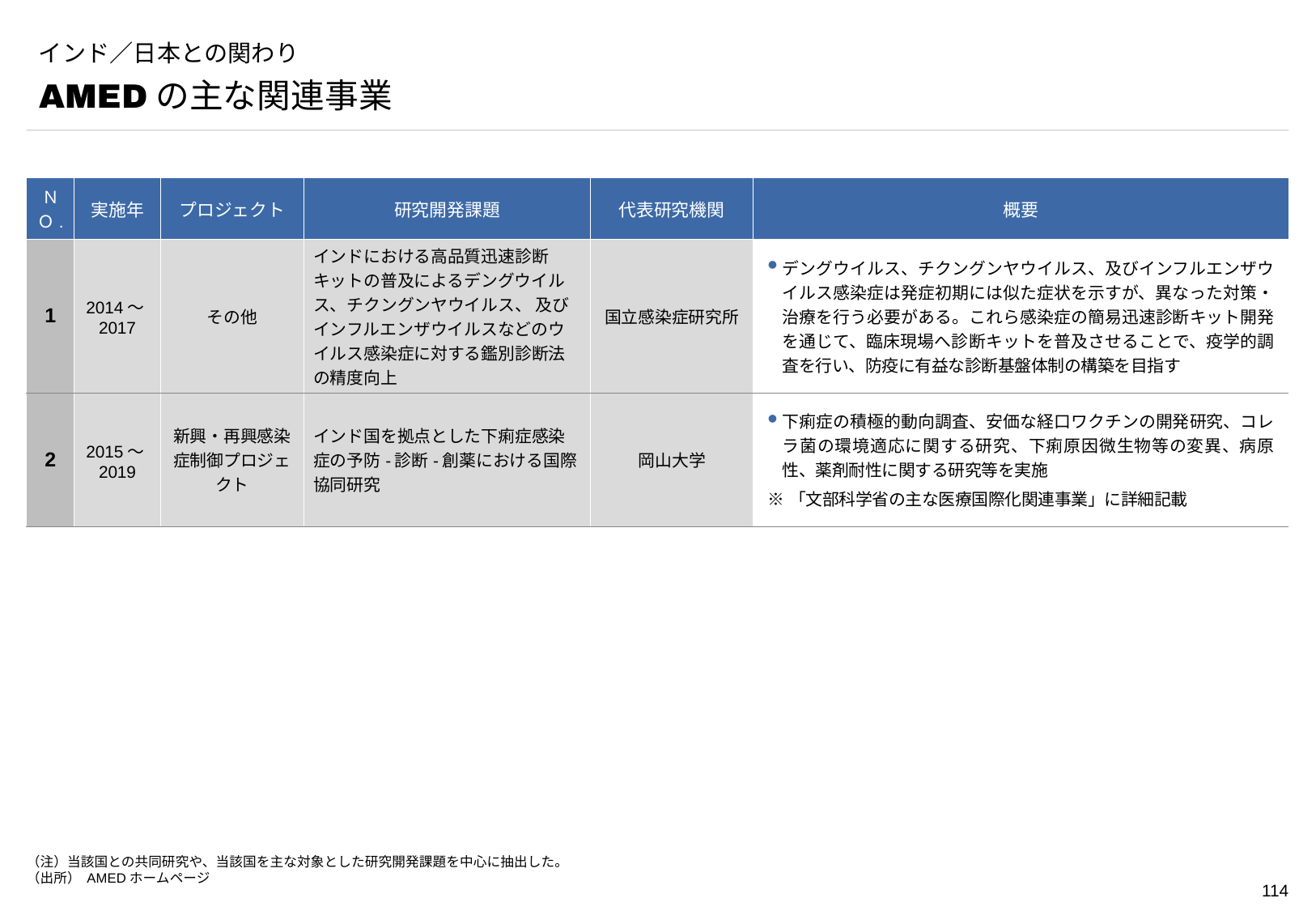

# インド／日本との関わり
AMEDの主な関連事業
| ＮＯ. | 実施年 | プロジェクト | 研究開発課題 | 代表研究機関 | 概要 |
| --- | --- | --- | --- | --- | --- |
| 1 | 2014～2017 | その他 | インドにおける高品質迅速診断キットの普及によるデングウイルス、チクングンヤウイルス、 及びインフルエンザウイルスなどのウイルス感染症に対する鑑別診断法の精度向上 | 国立感染症研究所 | デングウイルス、チクングンヤウイルス、及びインフルエンザウイルス感染症は発症初期には似た症状を示すが、異なった対策・治療を行う必要がある。これら感染症の簡易迅速診断キット開発を通じて、臨床現場へ診断キットを普及させることで、疫学的調査を行い、防疫に有益な診断基盤体制の構築を目指す |
| 2 | 2015～2019 | 新興・再興感染症制御プロジェクト | インド国を拠点とした下痢症感染症の予防-診断-創薬における国際協同研究 | 岡山大学 | 下痢症の積極的動向調査、安価な経口ワクチンの開発研究、コレラ菌の環境適応に関する研究、下痢原因微生物等の変異、病原性、薬剤耐性に関する研究等を実施 ※「文部科学省の主な医療国際化関連事業」に詳細記載 |
（注）当該国との共同研究や、当該国を主な対象とした研究開発課題を中心に抽出した。
（出所） AMEDホームページ